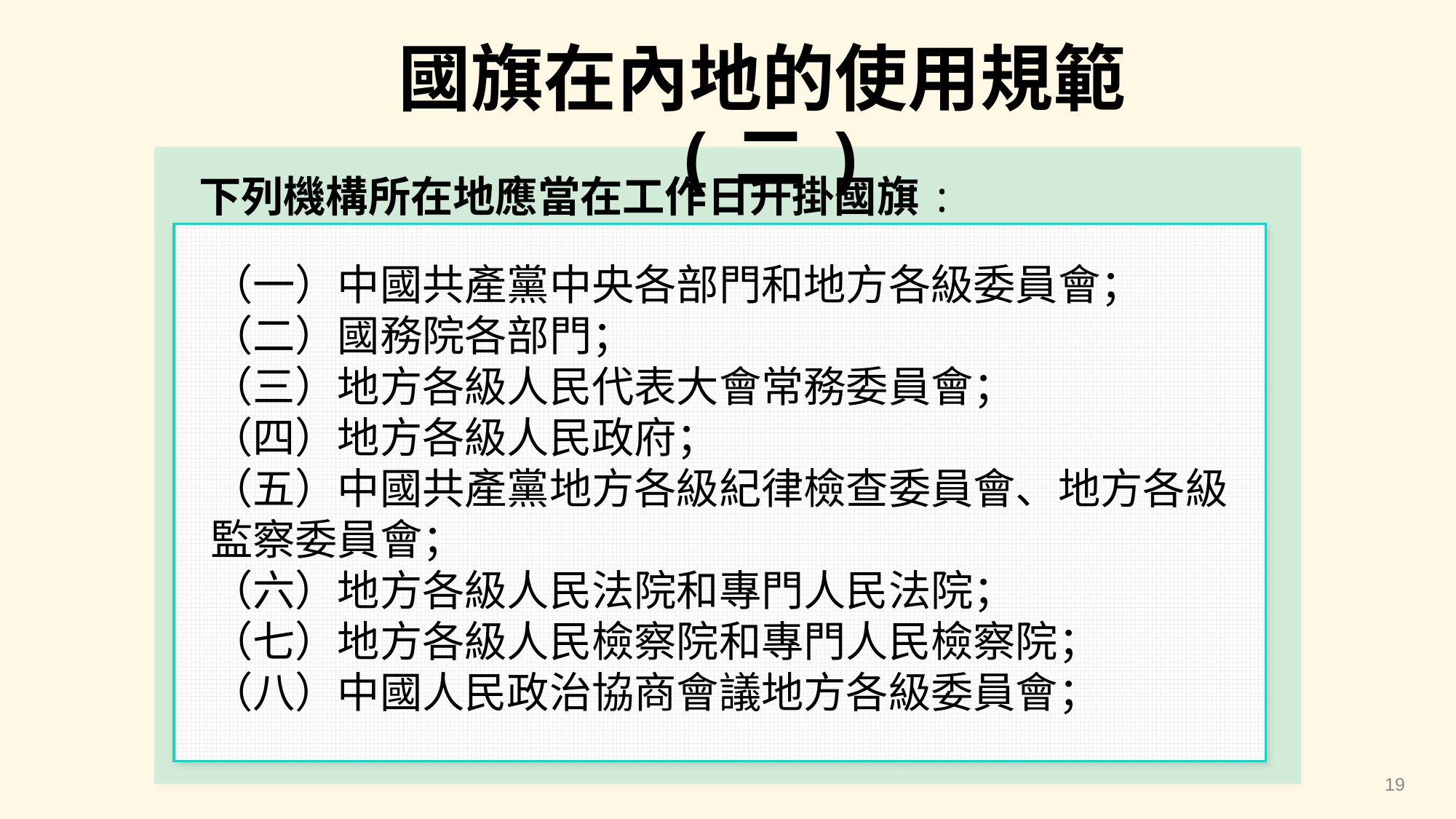

國旗在內地的使用規範(二)

下列機構所在地應當在工作日升掛國旗:

（一）中國共產黨中央各部門和地方各級委員會；
（二）國務院各部門；
（三）地方各級人民代表大會常務委員會；
（四）地方各級人民政府；
（五）中國共產黨地方各級紀律檢查委員會、地方各級監察委員會；
（六）地方各級人民法院和專門人民法院；
（七）地方各級人民檢察院和專門人民檢察院；
（八）中國人民政治協商會議地方各級委員會；

19